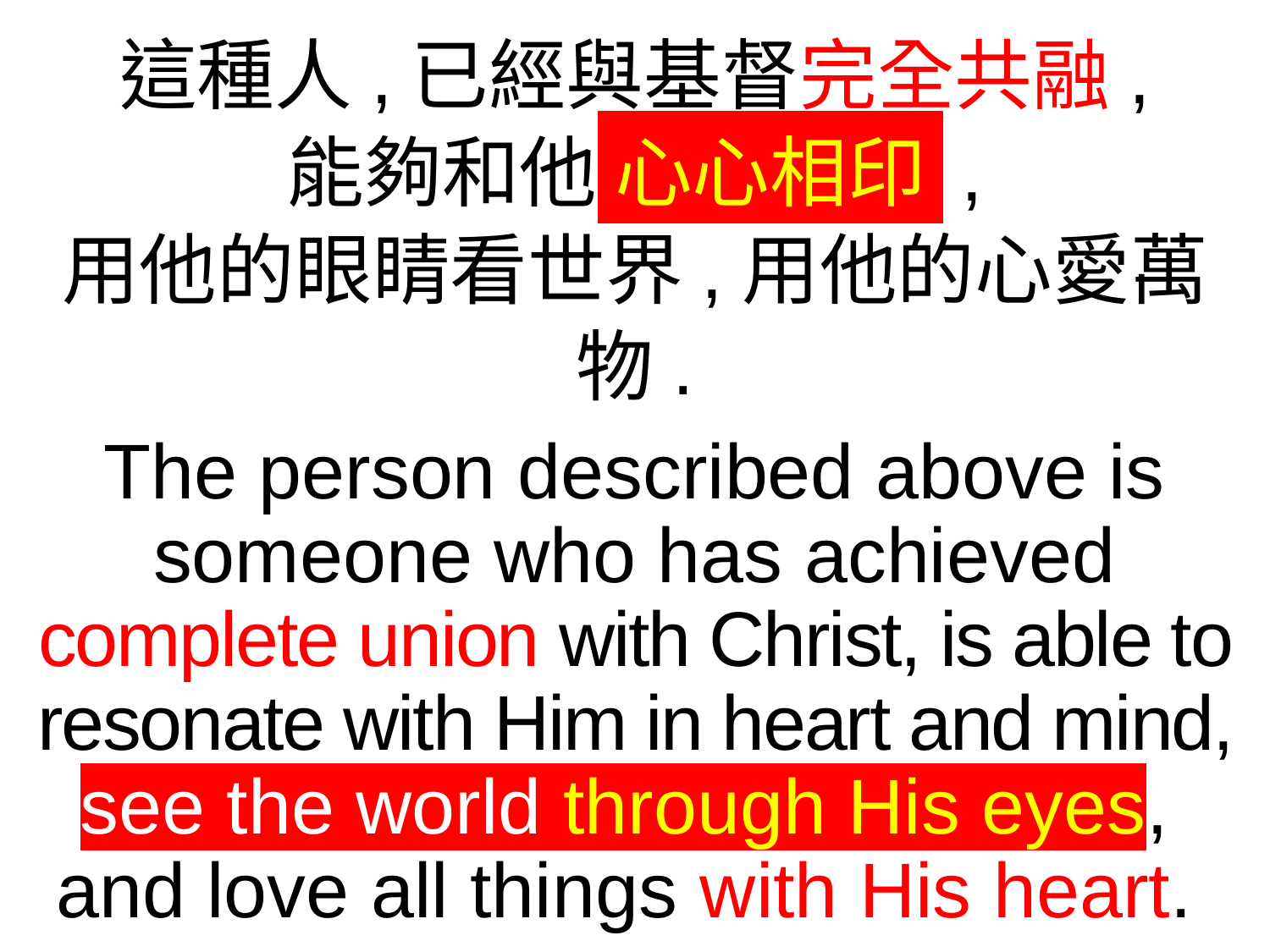

這種人,已經與基督完全共融,
能夠和他 心心相印 ,
用他的眼睛看世界,用他的心愛萬物.
The person described above is someone who has achieved complete union with Christ, is able to resonate with Him in heart and mind, see the world through His eyes,
and love all things with His heart.